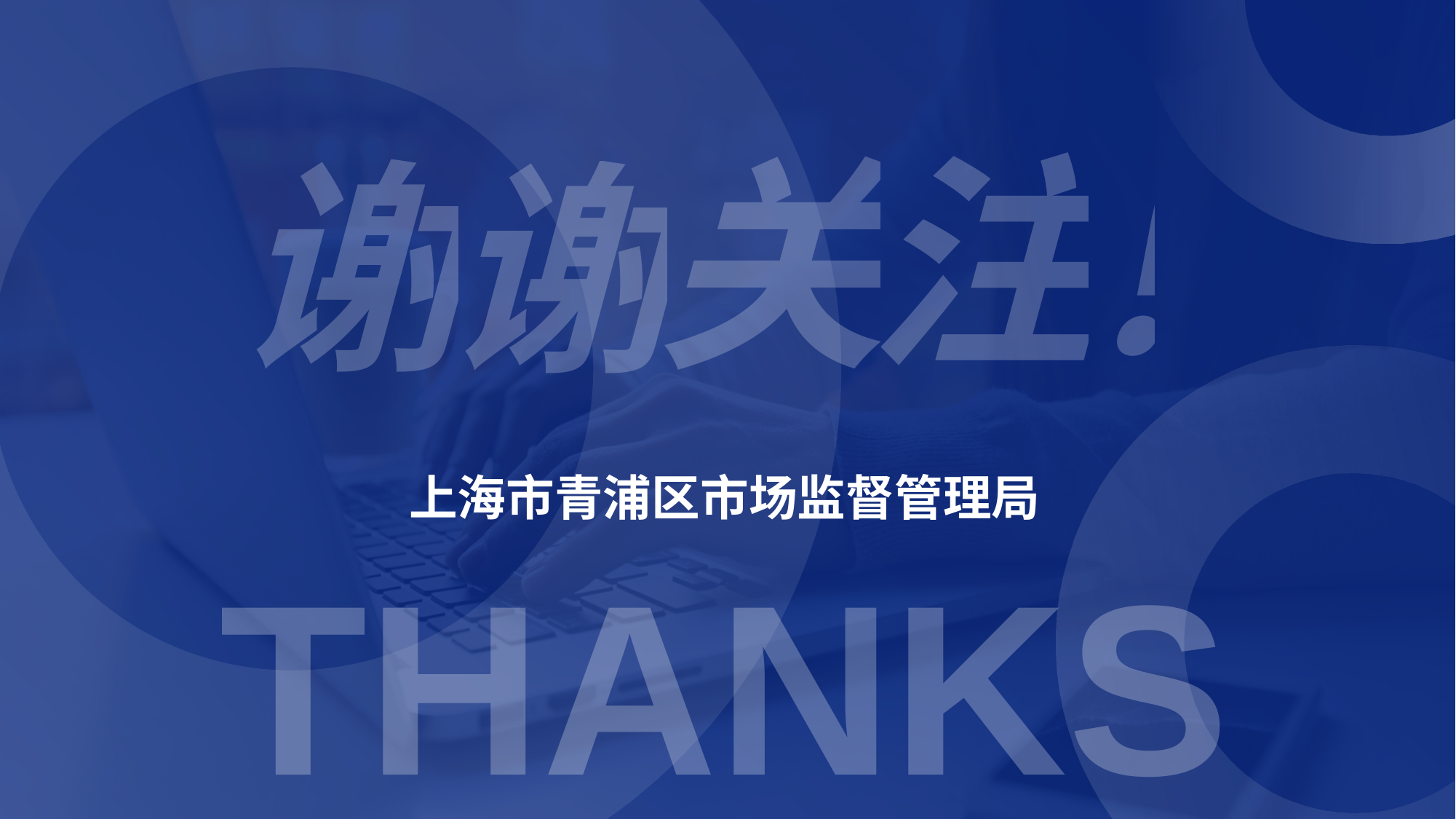

注
关
谢
谢
！

上海市青浦区市场监督管理局

THANKS